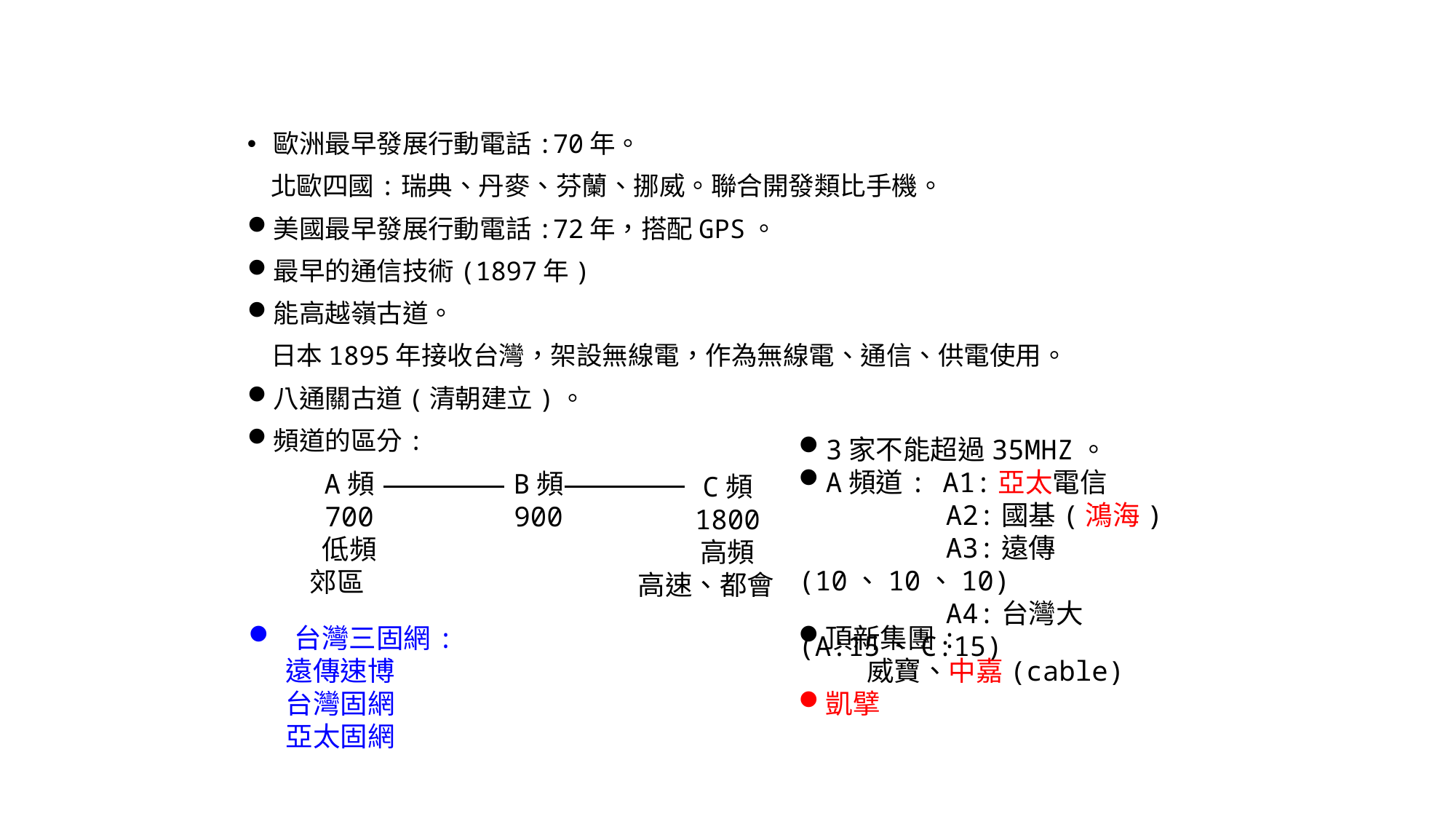

歐洲最早發展行動電話:70年。
   北歐四國:瑞典、丹麥、芬蘭、挪威。聯合開發類比手機。
美國最早發展行動電話:72年，搭配GPS。
最早的通信技術(1897年)
能高越嶺古道。
   日本1895年接收台灣，架設無線電，作為無線電、通信、供電使用。
八通關古道(清朝建立)。
頻道的區分:
3家不能超過35MHZ。
A頻道: A1:亞太電信
         A2:國基(鴻海)
         A3:遠傳(10、10、10)
         A4:台灣大(A:15、C:15)

B頻
900

A頻
700
低頻
郊區
C頻
1800
高頻
  高速、都會
頂新集團:
          威寶、中嘉(cable)
凱擘
  台灣三固網:
     遠傳速博
     台灣固網
     亞太固網